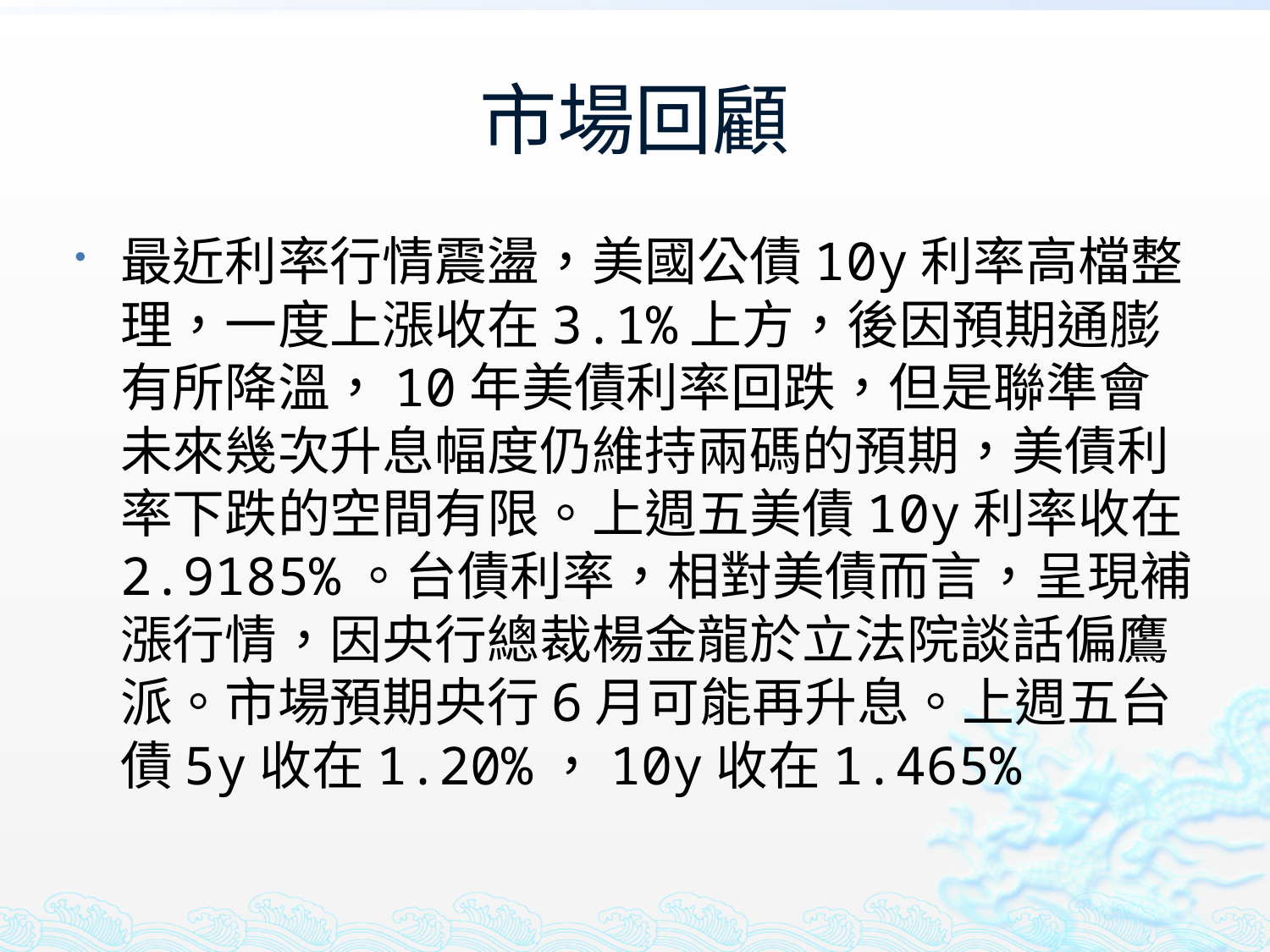

# 市場回顧
最近利率行情震盪，美國公債10y利率高檔整理，一度上漲收在3.1%上方，後因預期通膨有所降溫，10年美債利率回跌，但是聯準會未來幾次升息幅度仍維持兩碼的預期，美債利率下跌的空間有限。上週五美債10y利率收在2.9185%。台債利率，相對美債而言，呈現補漲行情，因央行總裁楊金龍於立法院談話偏鷹派。市場預期央行6月可能再升息。上週五台債5y收在1.20%，10y收在1.465%